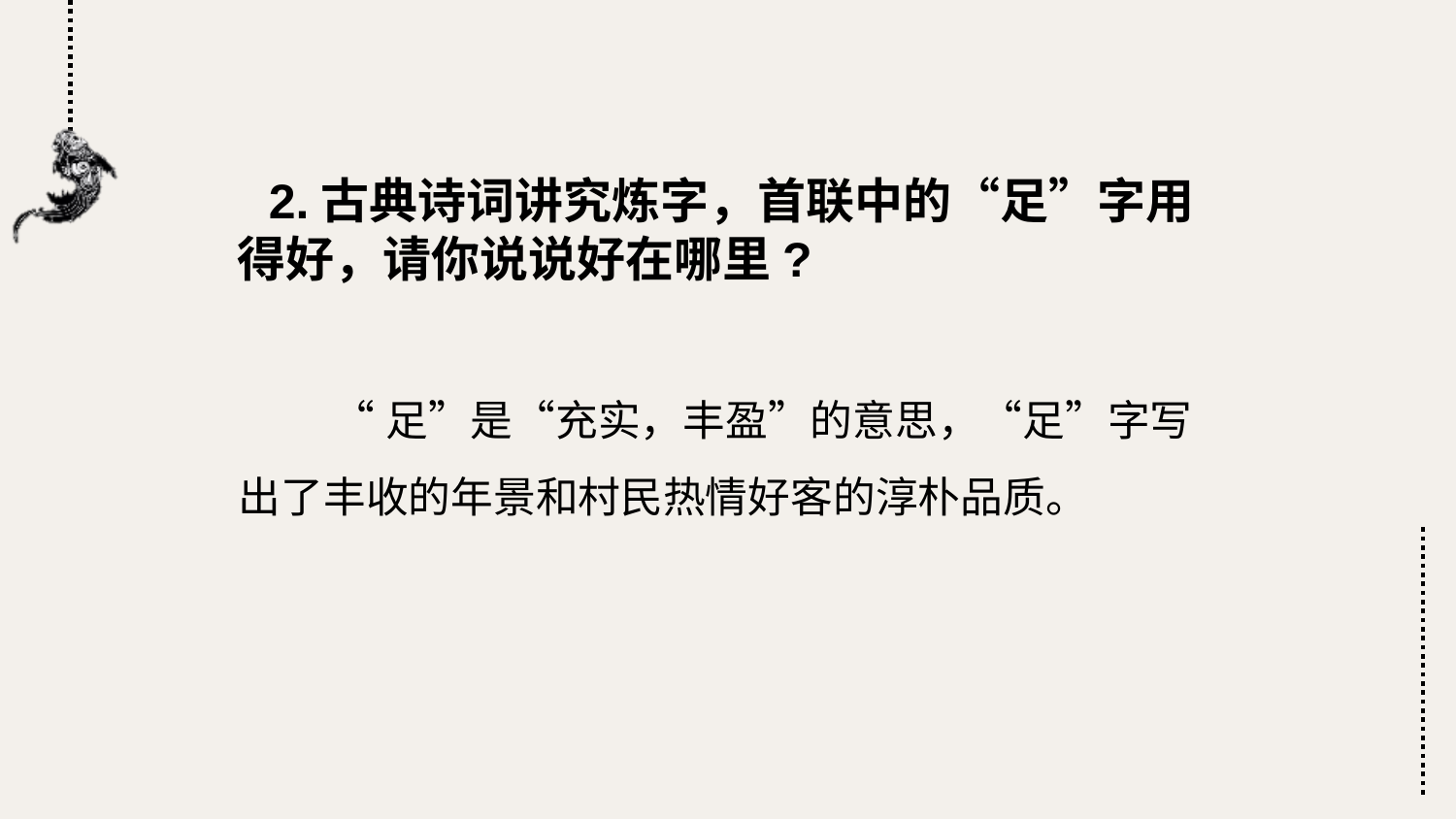

2.古典诗词讲究炼字，首联中的“足”字用得好，请你说说好在哪里?
 “足”是“充实，丰盈”的意思，“足”字写出了丰收的年景和村民热情好客的淳朴品质。